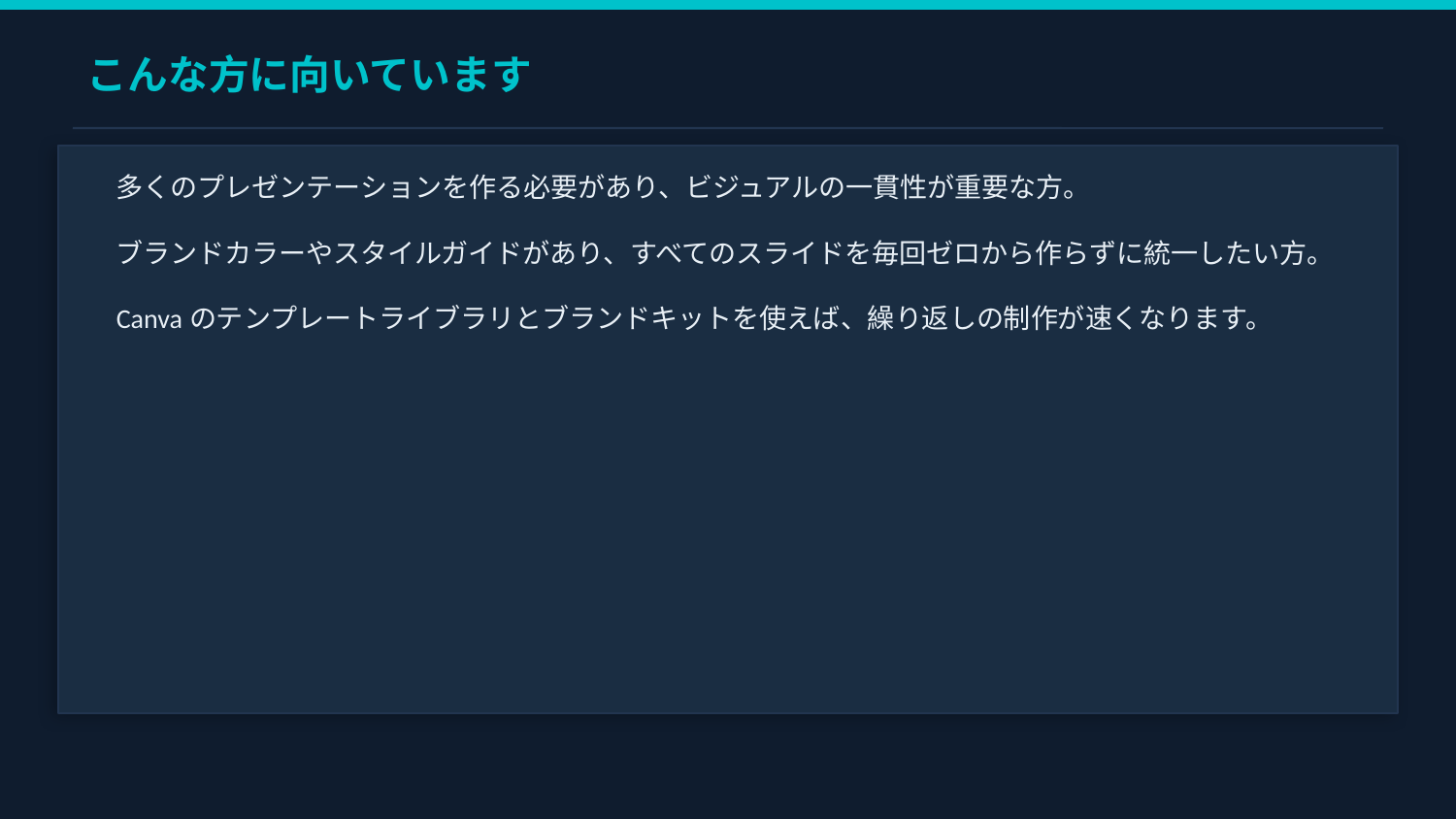

こんな方に向いています

多くのプレゼンテーションを作る必要があり、ビジュアルの一貫性が重要な方。

ブランドカラーやスタイルガイドがあり、すべてのスライドを毎回ゼロから作らずに統一したい方。

Canvaのテンプレートライブラリとブランドキットを使えば、繰り返しの制作が速くなります。